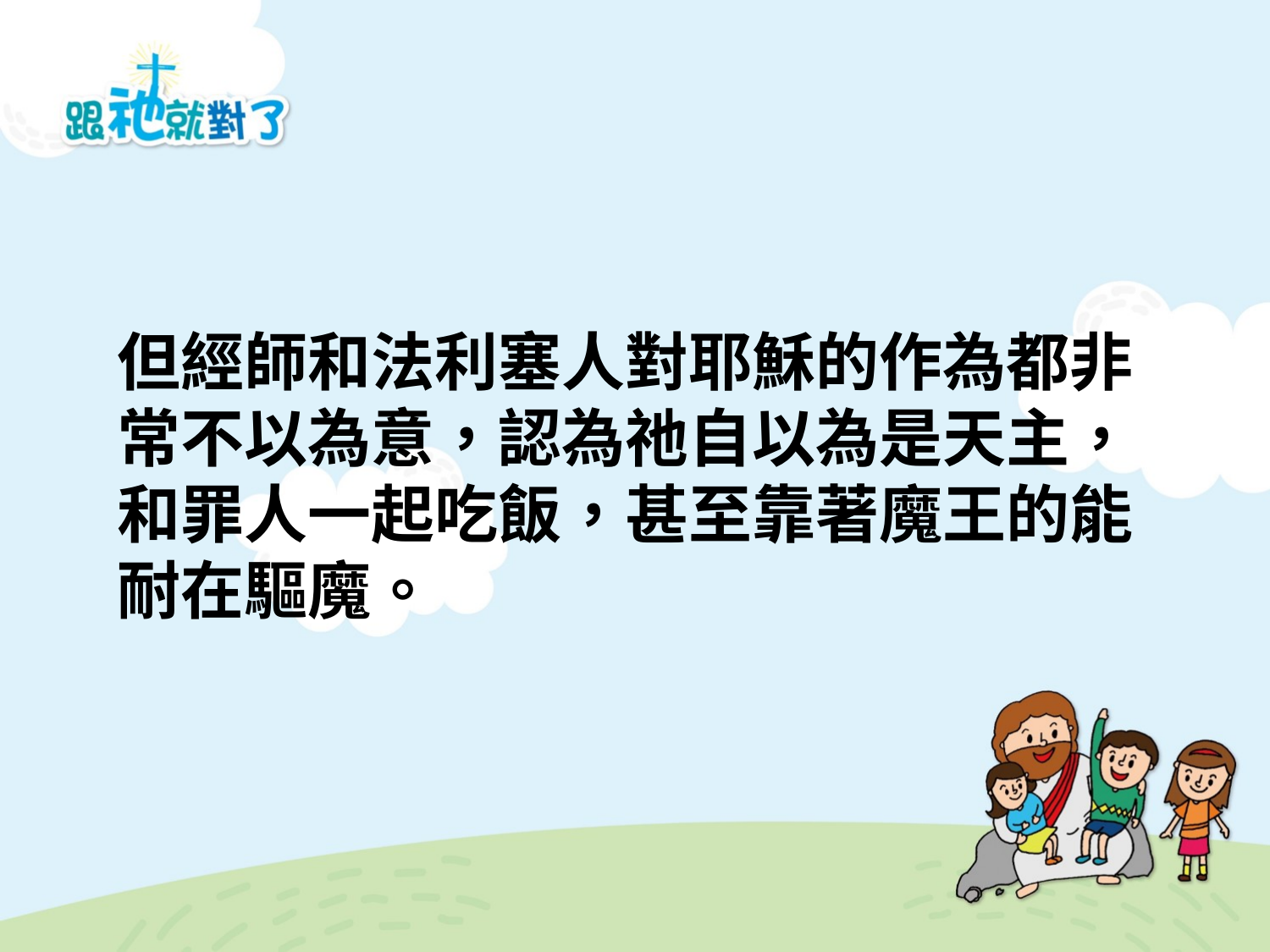

但經師和法利塞人對耶穌的作為都非常不以為意，認為祂自以為是天主，和罪人一起吃飯，甚至靠著魔王的能耐在驅魔。